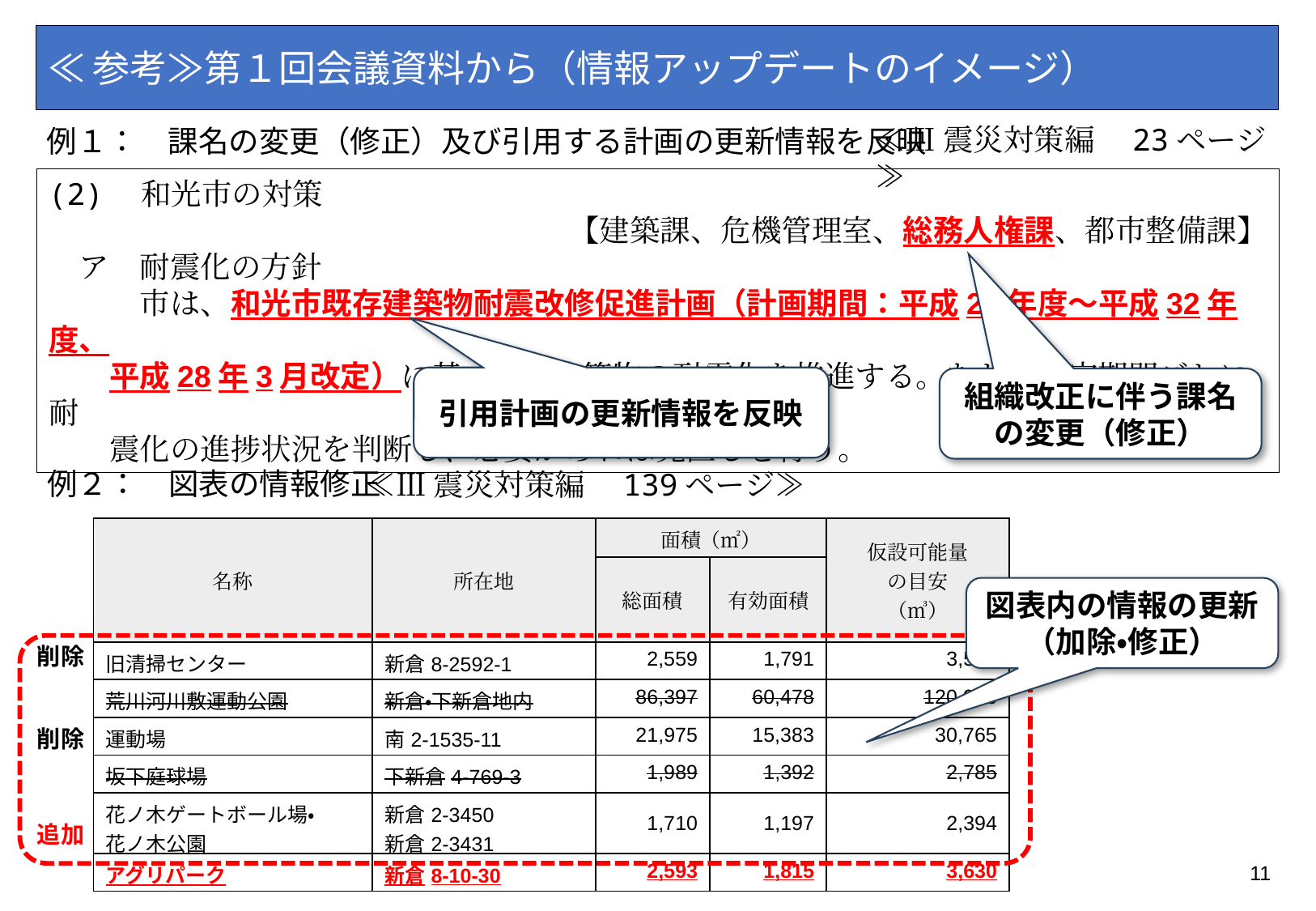

# ≪参考≫第１回会議資料から（情報アップデートのイメージ）
≪Ⅲ震災対策編　23ページ≫
例１：　課名の変更（修正）及び引用する計画の更新情報を反映
(2)　和光市の対策
【建築課、危機管理室、総務人権課、都市整備課】
　ア　耐震化の方針
　　　市は、和光市既存建築物耐震改修促進計画（計画期間：平成28年度～平成32年度、
　　平成28年3月改定）に基づき、建築物の耐震化を推進する。なお、一定期間ごとに耐
　　震化の進捗状況を判断し、必要があれば見直しを行う。
引用計画の更新情報を反映
組織改正に伴う課名の変更（修正）
例２：　図表の情報修正
≪Ⅲ震災対策編　139ページ≫
| 名称 | 所在地 | 面積（㎡） |  | 仮設可能量 の目安 （㎥） |
| --- | --- | --- | --- | --- |
|  |  | 総面積 | 有効面積 |  |
| 旧清掃センター | 新倉8-2592-1 | 2,559 | 1,791 | 3,582 |
| 荒川河川敷運動公園 | 新倉・下新倉地内 | 86,397 | 60,478 | 120,956 |
| 運動場 | 南2-1535-11 | 21,975 | 15,383 | 30,765 |
| 坂下庭球場 | 下新倉4-769-3 | 1,989 | 1,392 | 2,785 |
| 花ノ木ゲートボール場・ 花ノ木公園 | 新倉2-3450 新倉2-3431 | 1,710 | 1,197 | 2,394 |
| アグリパーク | 新倉8-10-30 | 2,593 | 1,815 | 3,630 |
図表内の情報の更新（加除・修正）
削除

削除
追加
11